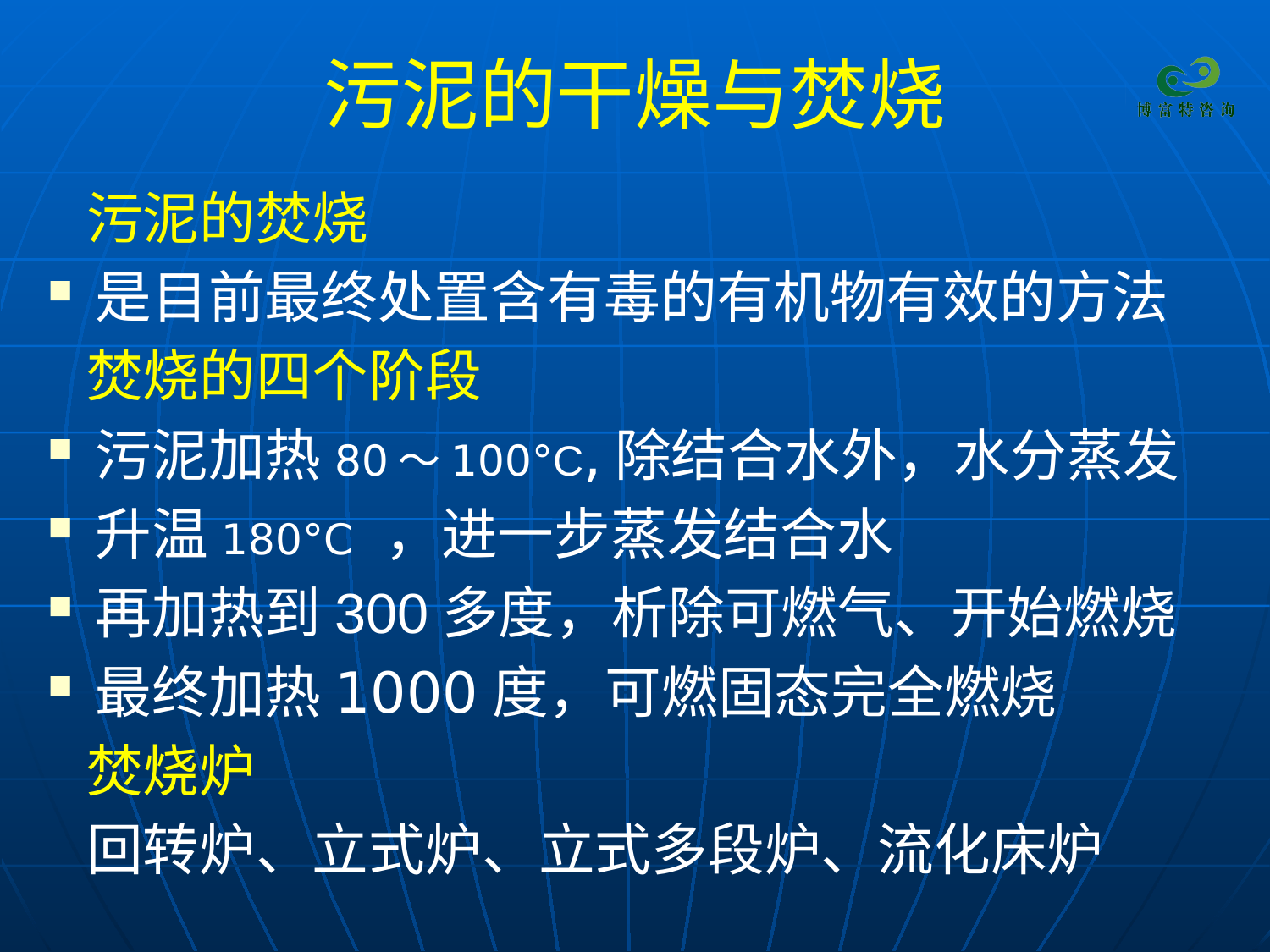

# 污泥的干燥与焚烧
  污泥的焚烧
是目前最终处置含有毒的有机物有效的方法
  焚烧的四个阶段
污泥加热80～100°C,除结合水外，水分蒸发
升温180°C ，进一步蒸发结合水
再加热到300多度，析除可燃气、开始燃烧
最终加热1000度，可燃固态完全燃烧
  焚烧炉
  回转炉、立式炉、立式多段炉、流化床炉